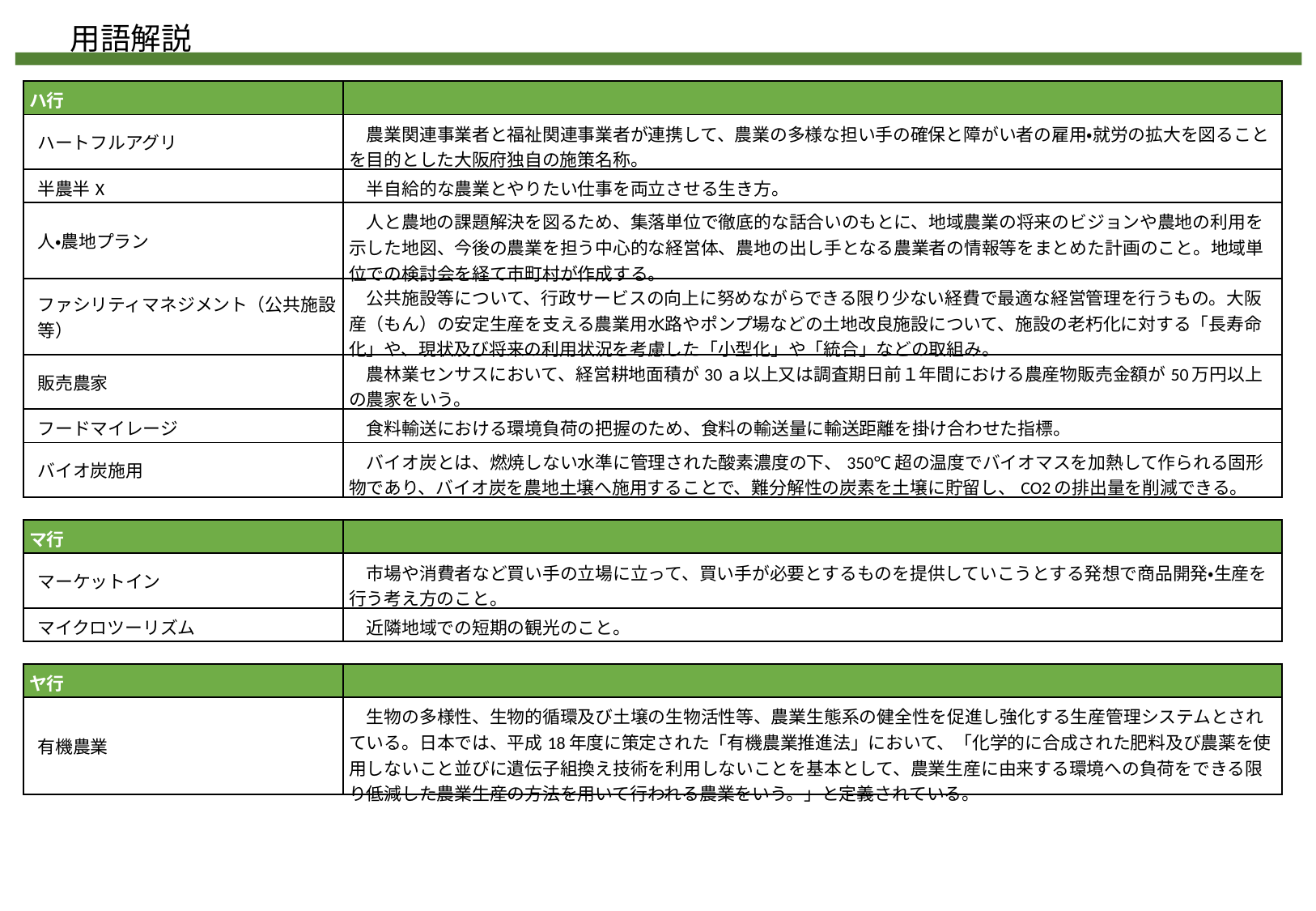

用語解説

| ハ行 |  |
| --- | --- |
| ハートフルアグリ | 農業関連事業者と福祉関連事業者が連携して、農業の多様な担い手の確保と障がい者の雇用・就労の拡大を図ることを目的とした大阪府独自の施策名称。 |
| 半農半X | 半自給的な農業とやりたい仕事を両立させる生き方。 |
| 人・農地プラン | 人と農地の課題解決を図るため、集落単位で徹底的な話合いのもとに、地域農業の将来のビジョンや農地の利用を示した地図、今後の農業を担う中心的な経営体、農地の出し手となる農業者の情報等をまとめた計画のこと。地域単位での検討会を経て市町村が作成する。 |
| ファシリティマネジメント（公共施設等） | 公共施設等について、行政サービスの向上に努めながらできる限り少ない経費で最適な経営管理を行うもの。大阪産（もん）の安定生産を支える農業用水路やポンプ場などの土地改良施設について、施設の老朽化に対する「長寿命化」や、現状及び将来の利用状況を考慮した「小型化」や「統合」などの取組み。 |
| 販売農家 | 農林業センサスにおいて、経営耕地面積が30ａ以上又は調査期日前１年間における農産物販売金額が50万円以上の農家をいう。 |
| フードマイレージ | 食料輸送における環境負荷の把握のため、食料の輸送量に輸送距離を掛け合わせた指標。 |
| バイオ炭施用 | バイオ炭とは、燃焼しない水準に管理された酸素濃度の下、350℃超の温度でバイオマスを加熱して作られる固形物であり、バイオ炭を農地土壌へ施用することで、難分解性の炭素を土壌に貯留し、CO2の排出量を削減できる。 |
| マ行 |  |
| --- | --- |
| マーケットイン | 市場や消費者など買い手の立場に立って、買い手が必要とするものを提供していこうとする発想で商品開発・生産を行う考え方のこと。 |
| マイクロツーリズム | 近隣地域での短期の観光のこと。 |
| ヤ行 |  |
| --- | --- |
| 有機農業 | 生物の多様性、生物的循環及び土壌の生物活性等、農業生態系の健全性を促進し強化する生産管理システムとされている。日本では、平成18年度に策定された「有機農業推進法」において、「化学的に合成された肥料及び農薬を使用しないこと並びに遺伝子組換え技術を利用しないことを基本として、農業生産に由来する環境への負荷をできる限り低減した農業生産の方法を用いて行われる農業をいう。」と定義されている。 |